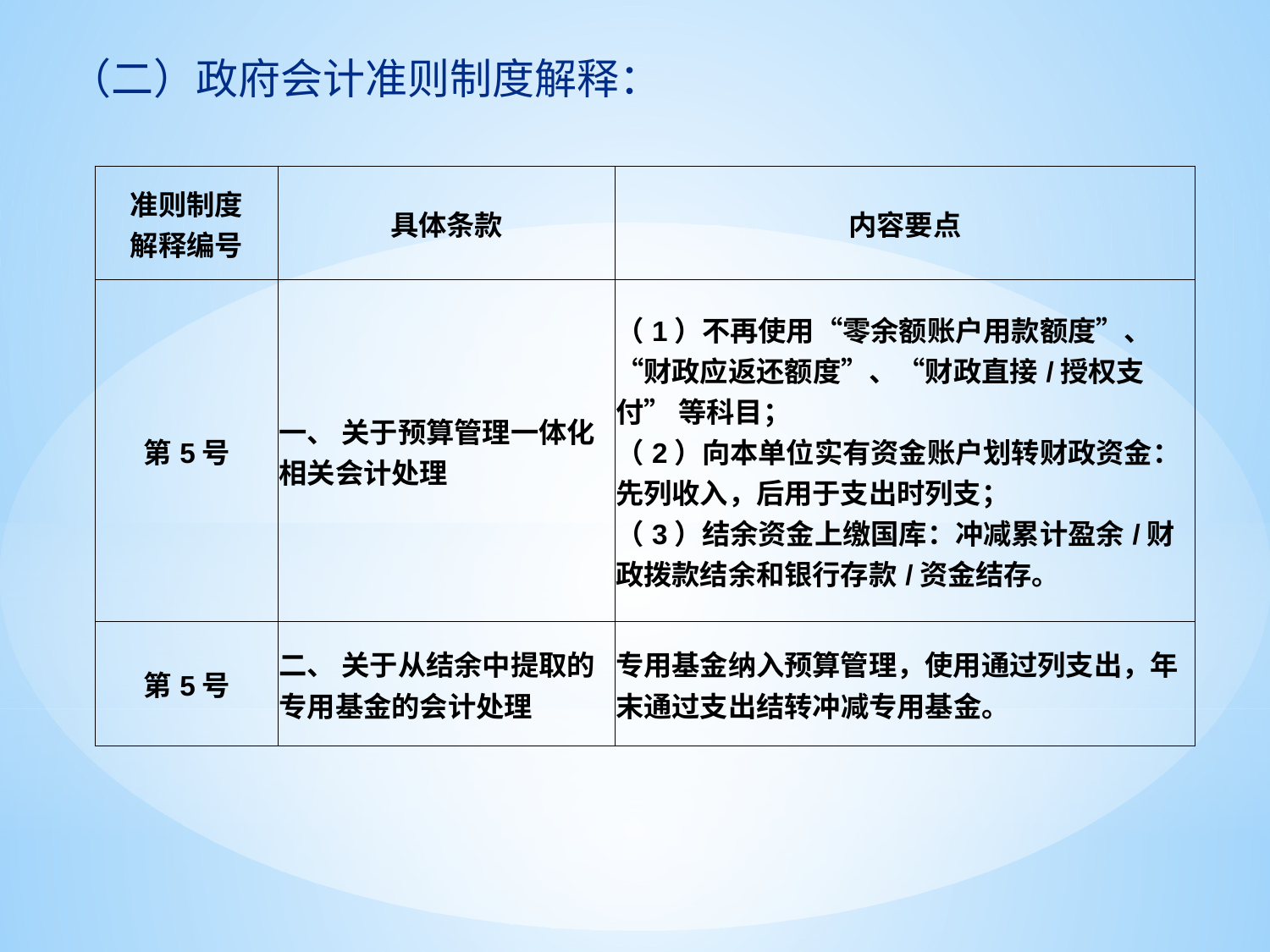

（二）政府会计准则制度解释：
| 准则制度 解释编号 | 具体条款 | 内容要点 |
| --- | --- | --- |
| 第5号 | 一、 关于预算管理一体化相关会计处理 | （1）不再使用“零余额账户用款额度”、“财政应返还额度”、“财政直接/授权支付” 等科目； （2）向本单位实有资金账户划转财政资金：先列收入，后用于支出时列支； （3）结余资金上缴国库：冲减累计盈余/财政拨款结余和银行存款/资金结存。 |
| 第5号 | 二、 关于从结余中提取的专用基金的会计处理 | 专用基金纳入预算管理，使用通过列支出，年末通过支出结转冲减专用基金。 |